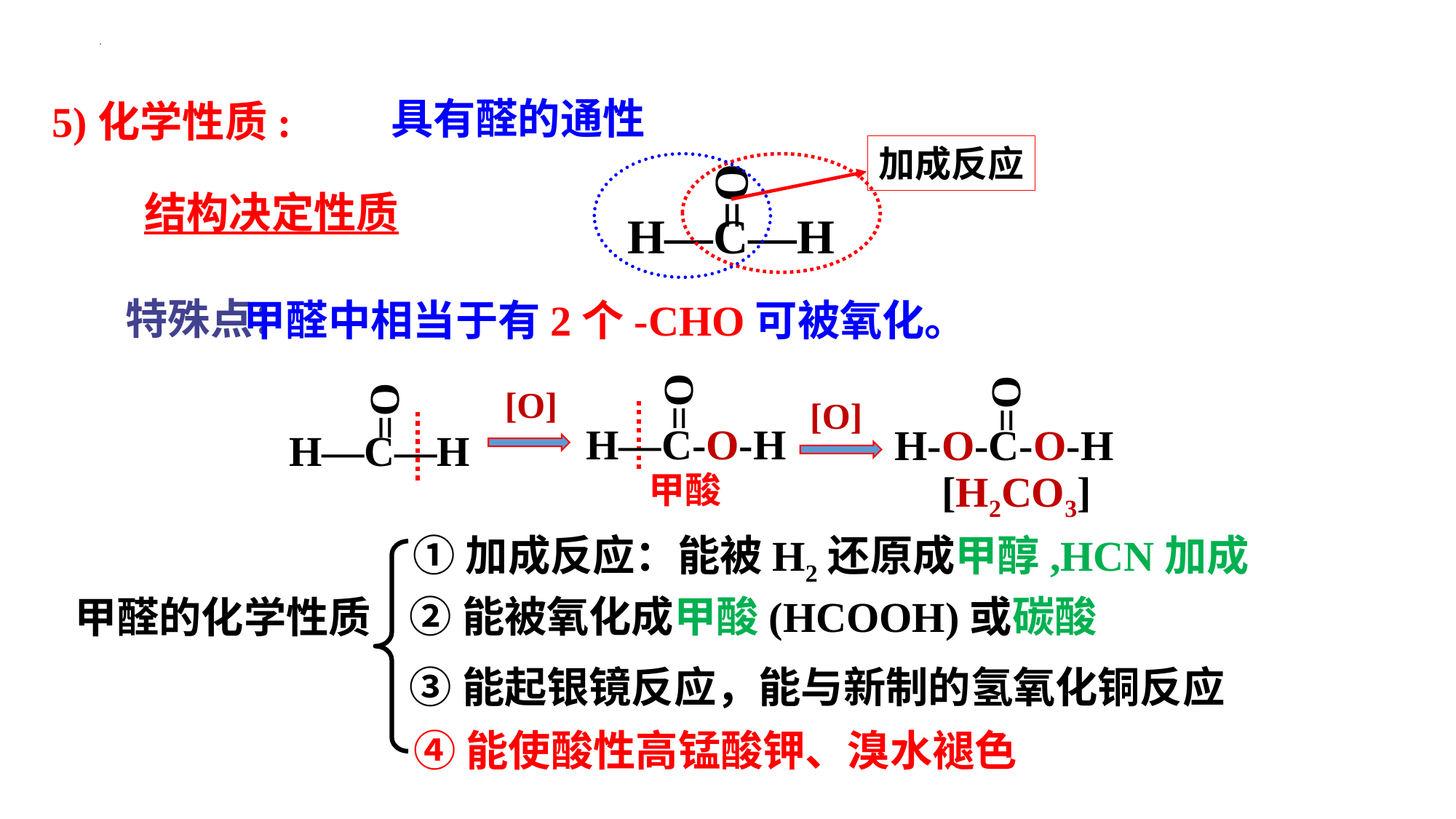

具有醛的通性
5)化学性质:
加成反应

O=
H—C—H

结构决定性质
特殊点：
甲醛中相当于有2个-CHO可被氧化。
O=
H—C-O-H
O=
H-O-C-O-H
O=
H—C—H
[O]
[O]

[H2CO3]
甲酸
①加成反应：能被H2还原成甲醇,HCN加成

②能被氧化成甲酸(HCOOH)或碳酸
甲醛的化学性质
③能起银镜反应，能与新制的氢氧化铜反应
④能使酸性高锰酸钾、溴水褪色